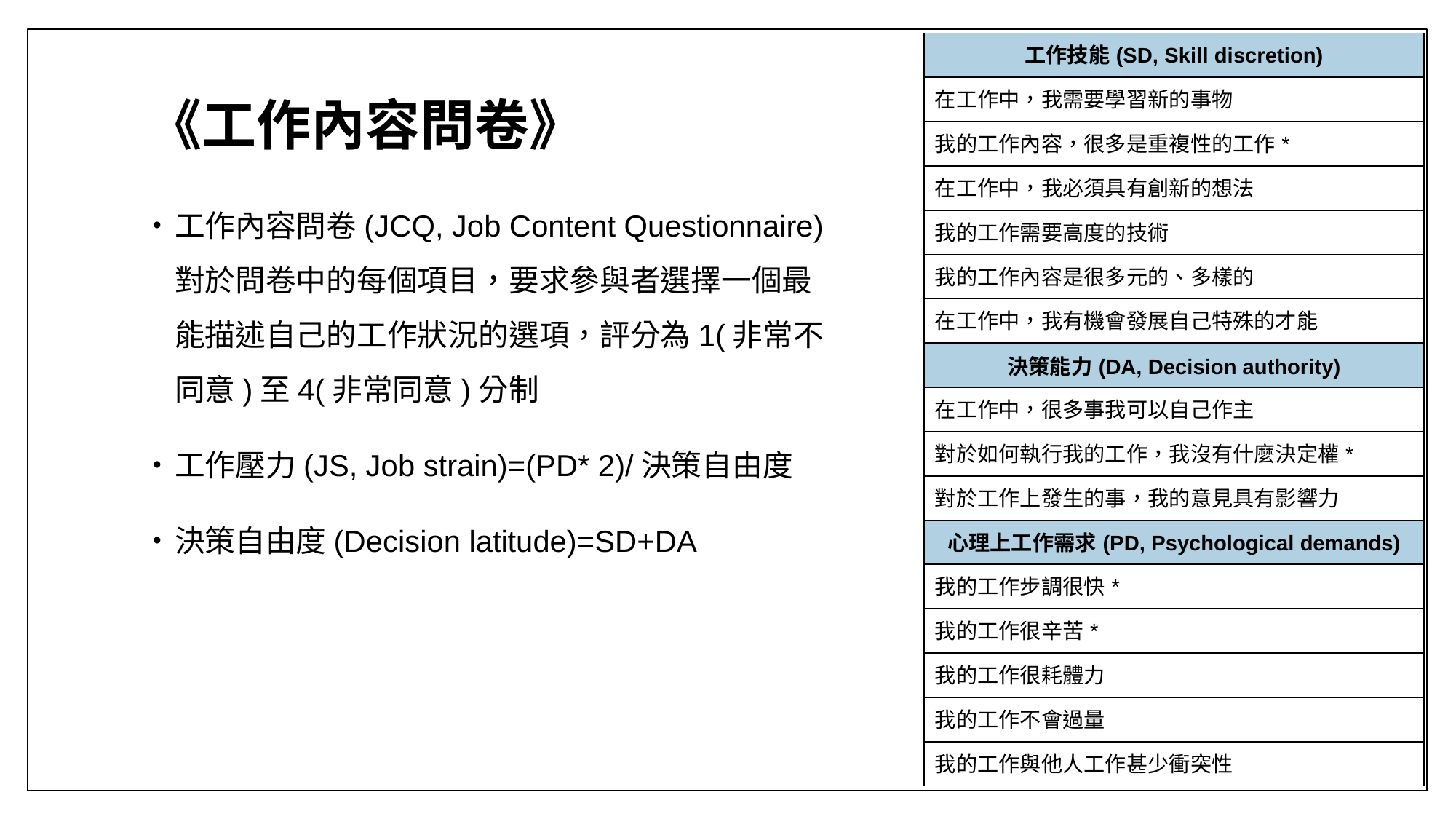

| 工作技能(SD, Skill discretion) |
| --- |
| 在工作中，我需要學習新的事物 |
| 我的工作內容，很多是重複性的工作\* |
| 在工作中，我必須具有創新的想法 |
| 我的工作需要高度的技術 |
| 我的工作內容是很多元的、多樣的 |
| 在工作中，我有機會發展自己特殊的才能 |
| 決策能力(DA, Decision authority) |
| 在工作中，很多事我可以自己作主 |
| 對於如何執行我的工作，我沒有什麼決定權\* |
| 對於工作上發生的事，我的意見具有影響力 |
| 心理上工作需求(PD, Psychological demands) |
| 我的工作步調很快\* |
| 我的工作很辛苦\* |
| 我的工作很耗體力 |
| 我的工作不會過量 |
| 我的工作與他人工作甚少衝突性 |
# 《工作內容問卷》
工作內容問卷(JCQ, Job Content Questionnaire)對於問卷中的每個項目，要求參與者選擇一個最能描述自己的工作狀況的選項，評分為1(非常不同意)至4(非常同意)分制
工作壓力(JS, Job strain)=(PD* 2)/決策自由度
決策自由度(Decision latitude)=SD+DA